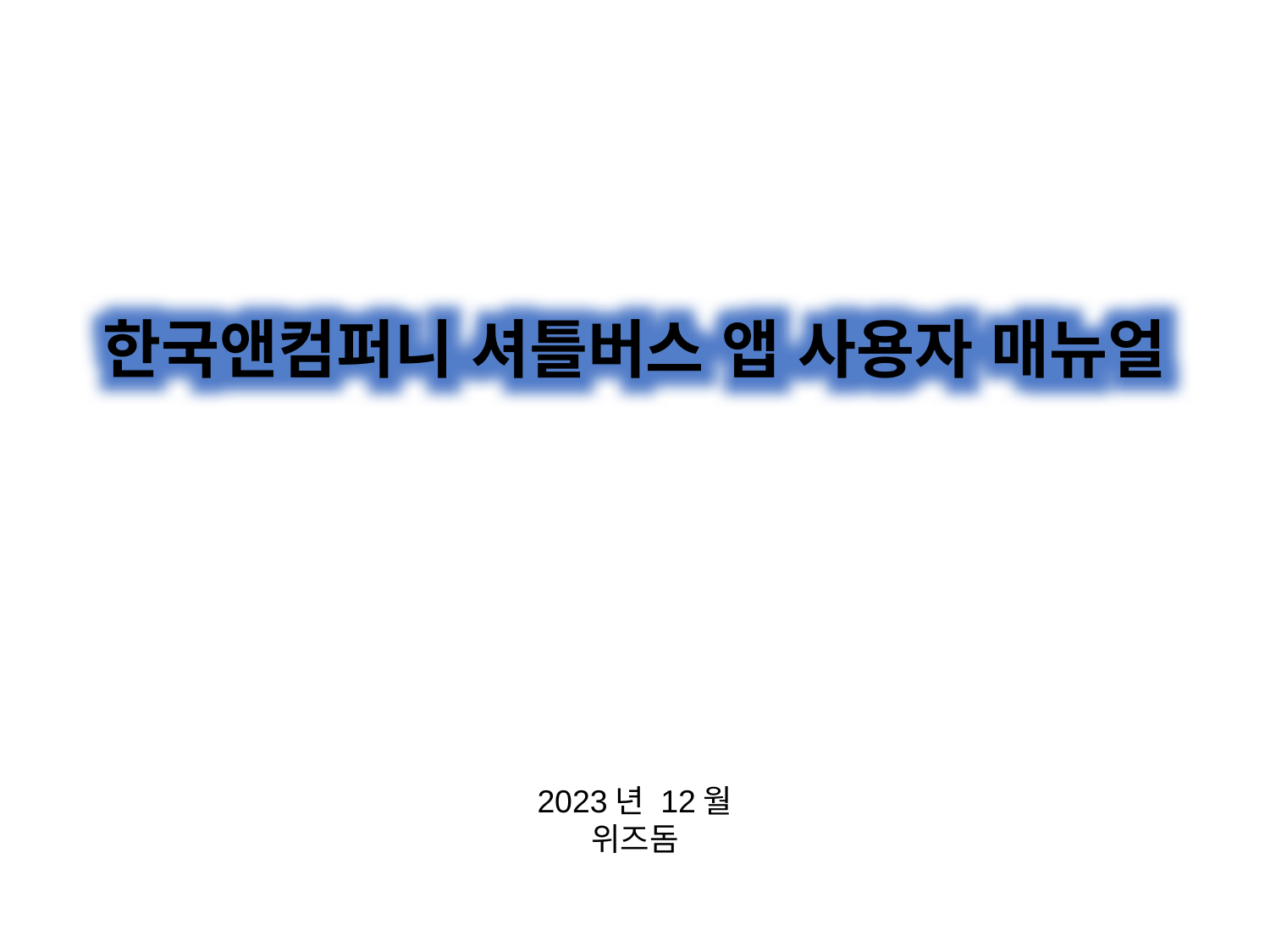

한국앤컴퍼니 셔틀버스 앱 사용자 매뉴얼
2023년 12월
위즈돔